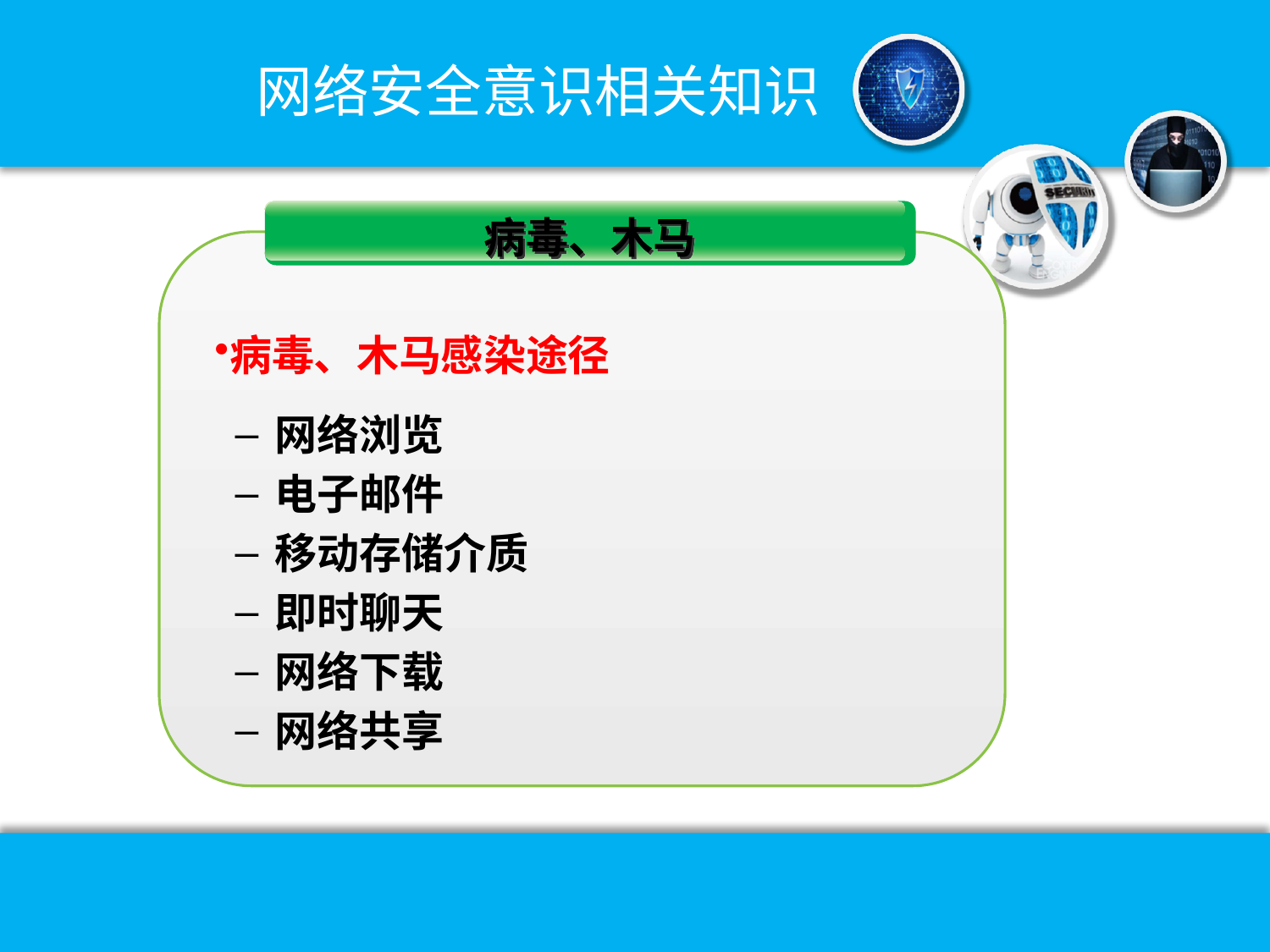

网络安全意识相关知识

病毒、木马

病毒、木马感染途径
网络浏览
电子邮件
移动存储介质
即时聊天
网络下载
网络共享